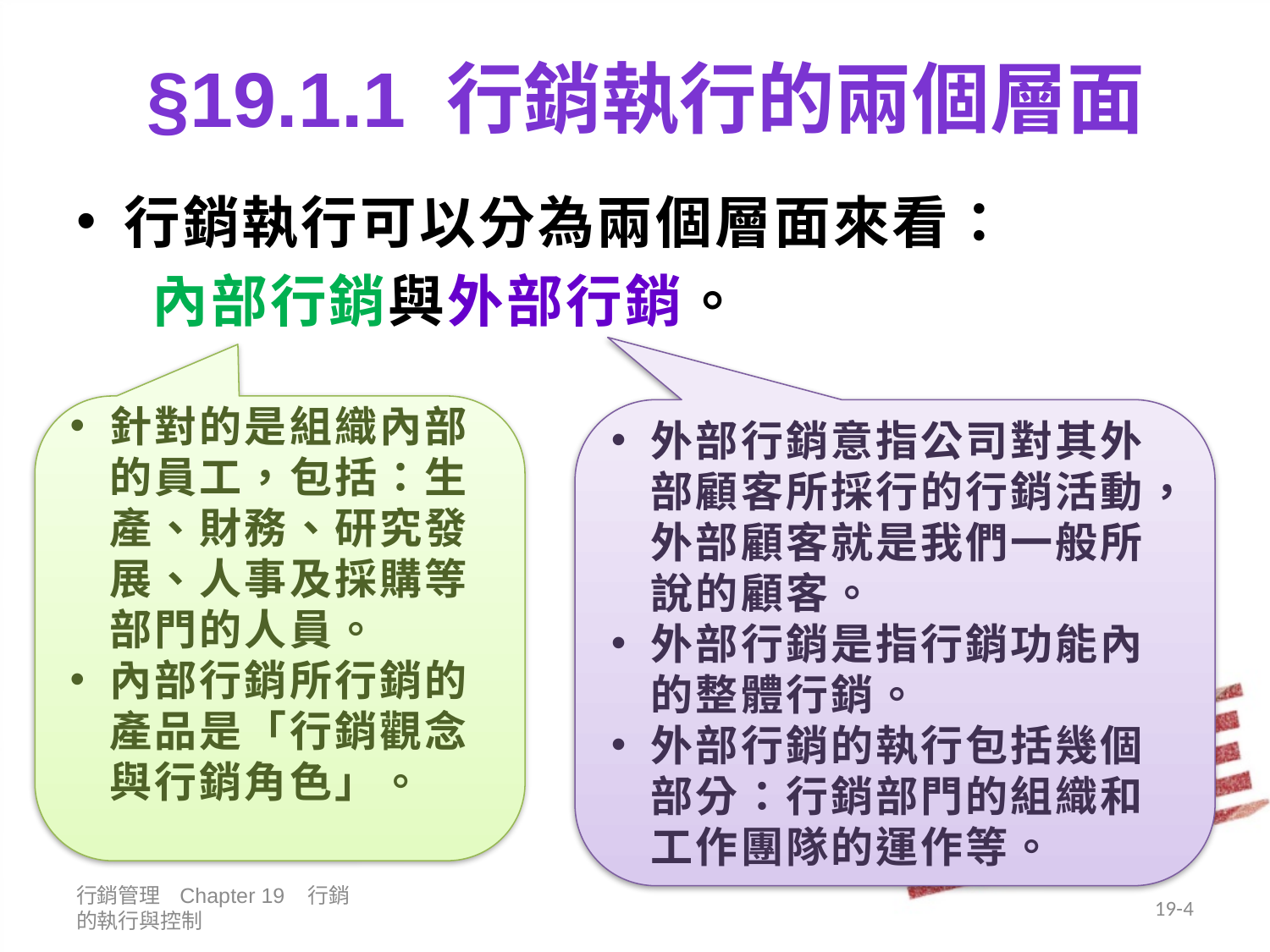

# §19.1.1 行銷執行的兩個層面
行銷執行可以分為兩個層面來看：
    內部行銷與外部行銷。
針對的是組織內部的員工，包括：生產、財務、研究發展、人事及採購等部門的人員。
內部行銷所行銷的產品是「行銷觀念與行銷角色」。

外部行銷意指公司對其外部顧客所採行的行銷活動，外部顧客就是我們一般所說的顧客。
外部行銷是指行銷功能內的整體行銷。
外部行銷的執行包括幾個部分：行銷部門的組織和工作團隊的運作等。
行銷管理   Chapter 19   行銷的執行與控制
19-4